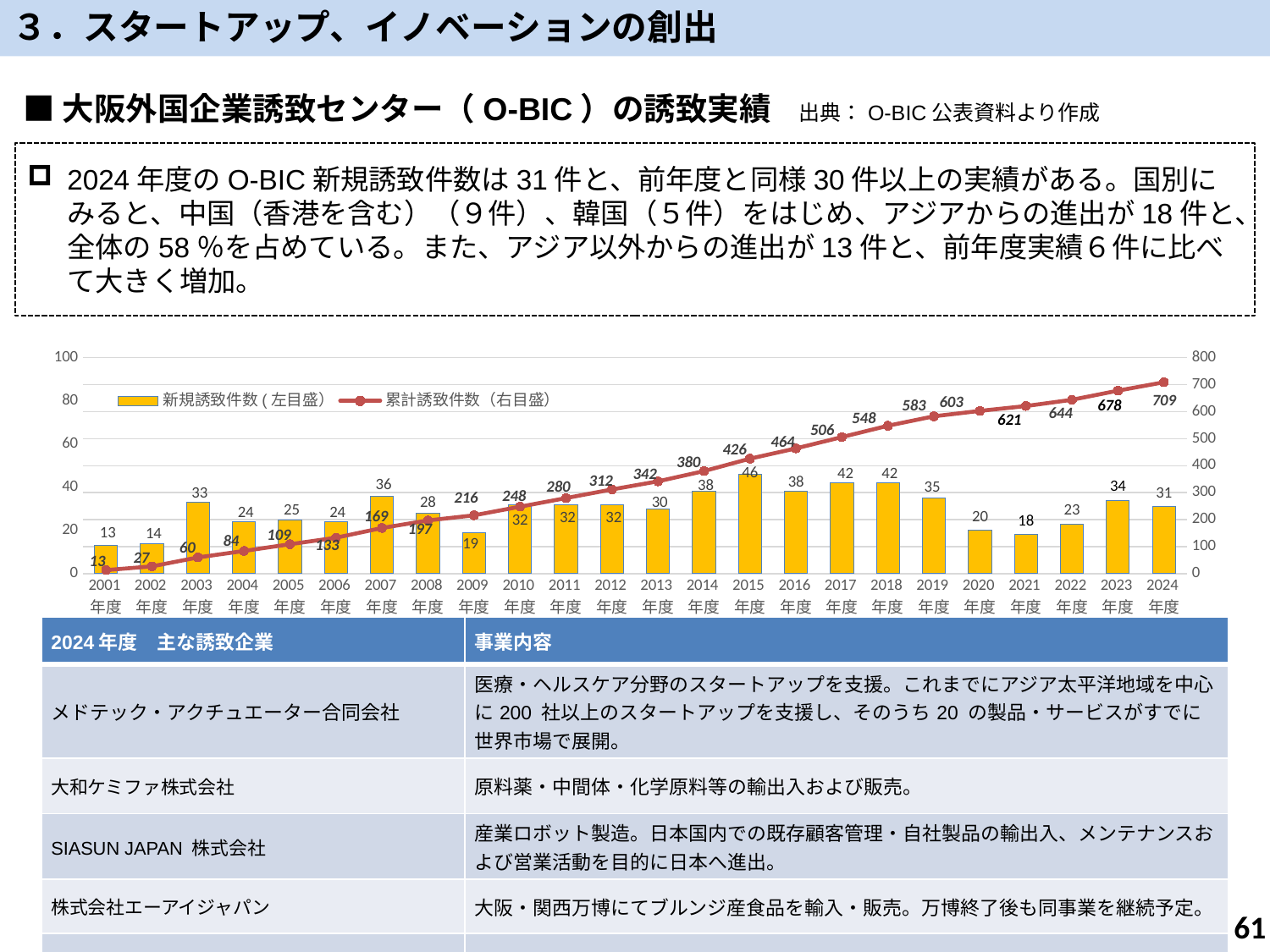

３．スタートアップ、イノベーションの創出
■大阪外国企業誘致センター（O-BIC）の誘致実績　出典：O-BIC公表資料より作成
2024年度のO-BIC新規誘致件数は31件と、前年度と同様30件以上の実績がある。国別にみると、中国（香港を含む）（９件）、韓国（５件）をはじめ、アジアからの進出が18件と、全体の58％を占めている。また、アジア以外からの進出が13件と、前年度実績６件に比べて大きく増加。

### Chart

| Category | 新規誘致件数(左目盛） | 累計誘致件数（右目盛） |
|---|---|---|
| 2001年度 | 13.0 | 13.0 |
| 2002年度 | 14.0 | 27.0 |
| 2003年度 | 33.0 | 60.0 |
| 2004年度 | 24.0 | 84.0 |
| 2005年度 | 25.0 | 109.0 |
| 2006年度 | 24.0 | 133.0 |
| 2007年度 | 36.0 | 169.0 |
| 2008年度 | 28.0 | 197.0 |
| 2009年度 | 19.0 | 216.0 |
| 2010年度 | 32.0 | 248.0 |
| 2011年度 | 32.0 | 280.0 |
| 2012年度 | 32.0 | 312.0 |
| 2013年度 | 30.0 | 342.0 |
| 2014年度 | 38.0 | 380.0 |
| 2015年度 | 46.0 | 426.0 |
| 2016年度 | 38.0 | 464.0 |
| 2017年度 | 42.0 | 506.0 |
| 2018年度 | 42.0 | 548.0 |
| 2019年度 | 35.0 | 583.0 |
| 2020年度 | 20.0 | 603.0 |
| 2021年度 | 18.0 | 621.0 |
| 2022年度 | 23.0 | 644.0 |
| 2023年度 | 34.0 | 678.0 |
| 2024年度 | 31.0 | 709.0 |
| 2024年度　主な誘致企業 | 事業内容 |
| --- | --- |
| メドテック・アクチュエーター合同会社 | 医療・ヘルスケア分野のスタートアップを支援。これまでにアジア太平洋地域を中心に200 社以上のスタートアップを支援し、そのうち20 の製品・サービスがすでに世界市場で展開。 |
| 大和ケミファ株式会社 | 原料薬・中間体・化学原料等の輸出入および販売。 |
| SIASUN JAPAN 株式会社 | 産業ロボット製造。日本国内での既存顧客管理・自社製品の輸出入、メンテナンスおよび営業活動を目的に日本へ進出。 |
| 株式会社エーアイジャパン | 大阪・関西万博にてブルンジ産食品を輸入・販売。万博終了後も同事業を継続予定。 |
| 安達車載電子株式会社 | タイヤ圧測定システムの開発、製造、およびマーケティング。 |
61